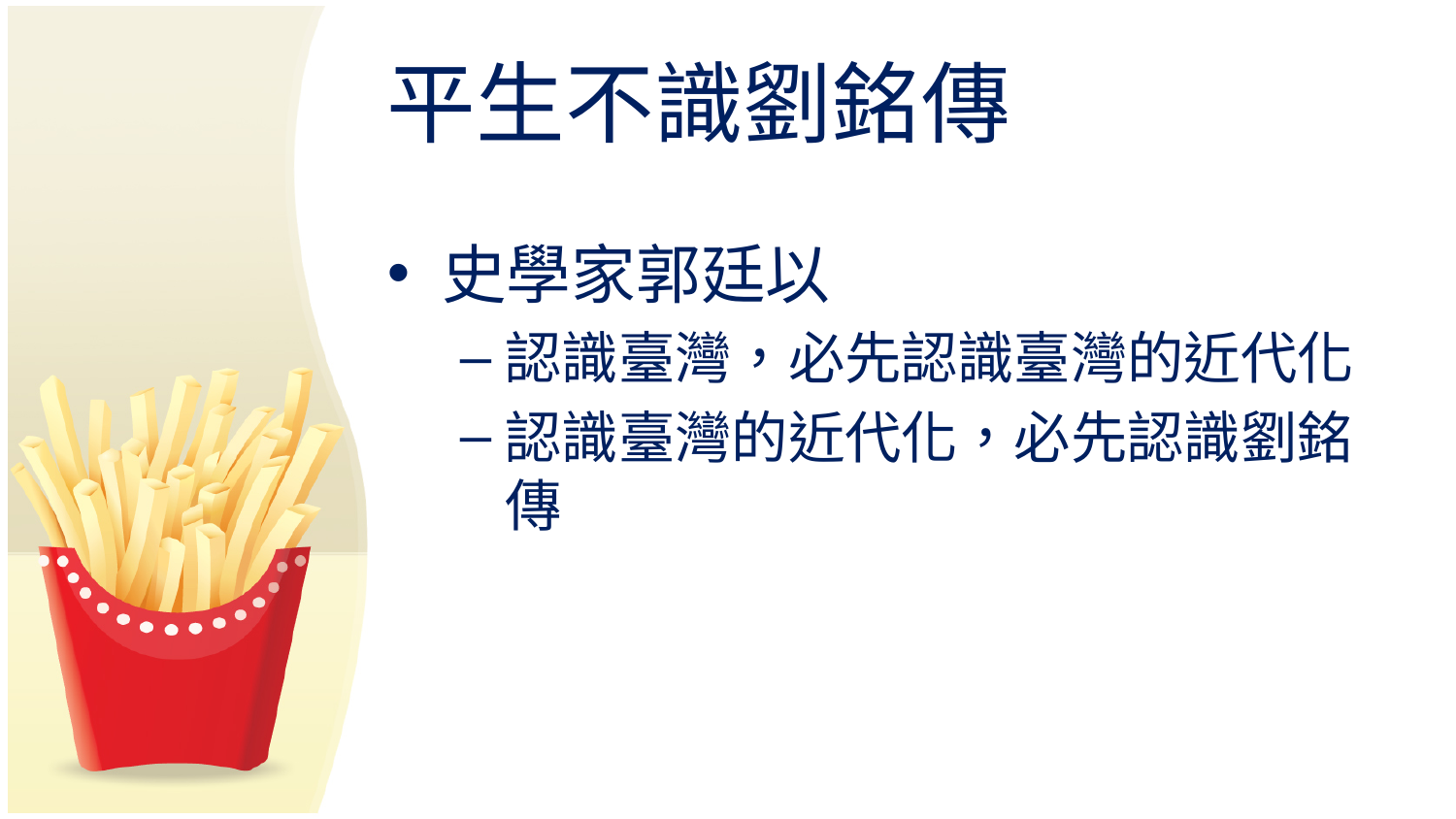

# 平生不識劉銘傳
史學家郭廷以
認識臺灣，必先認識臺灣的近代化
認識臺灣的近代化，必先認識劉銘傳